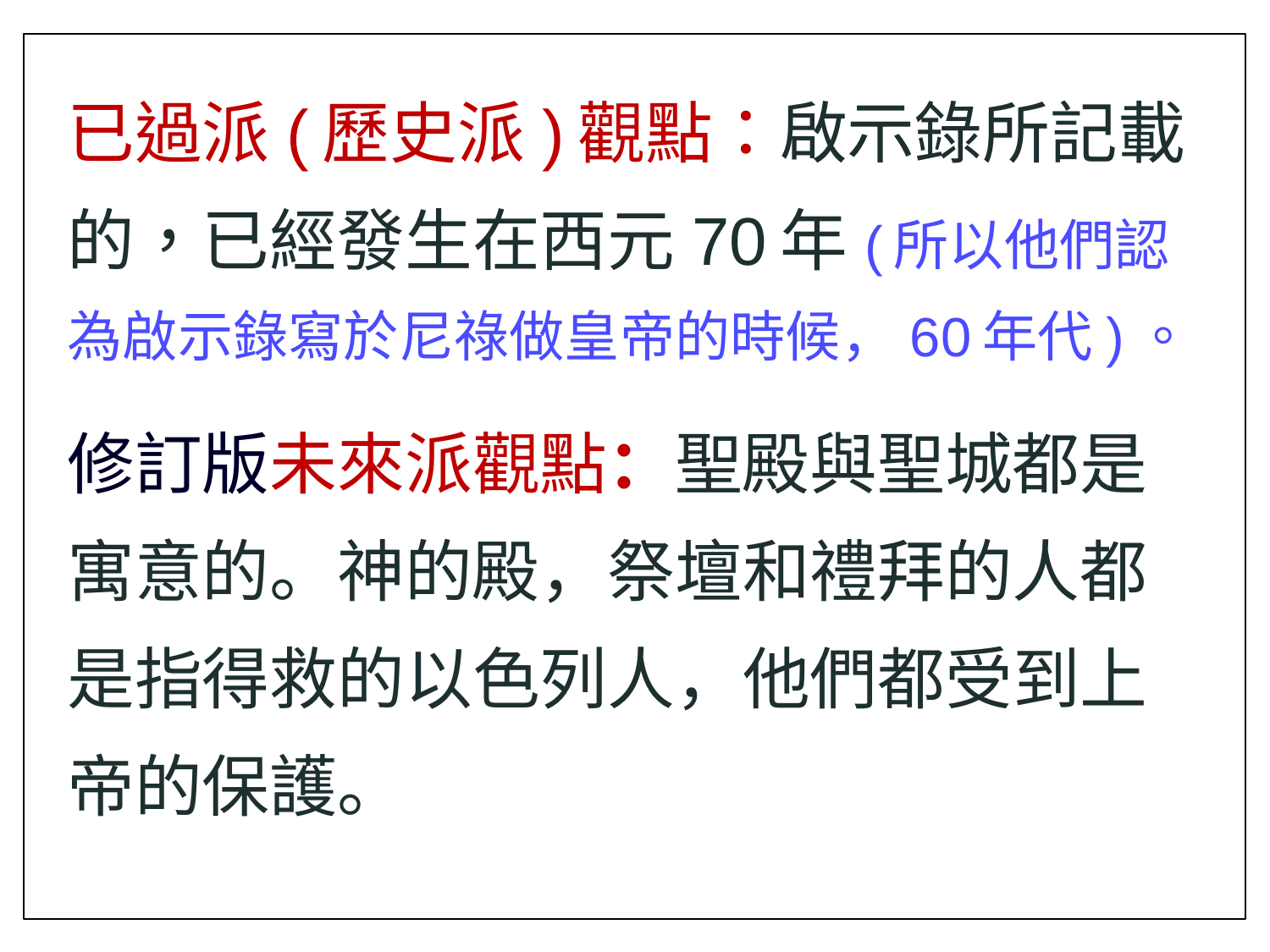

已過派(歷史派)觀點：啟示錄所記載的，已經發生在西元70年(所以他們認為啟示錄寫於尼祿做皇帝的時候，60年代)。
修訂版未來派觀點：聖殿與聖城都是寓意的。神的殿，祭壇和禮拜的人都是指得救的以色列人，他們都受到上帝的保護。